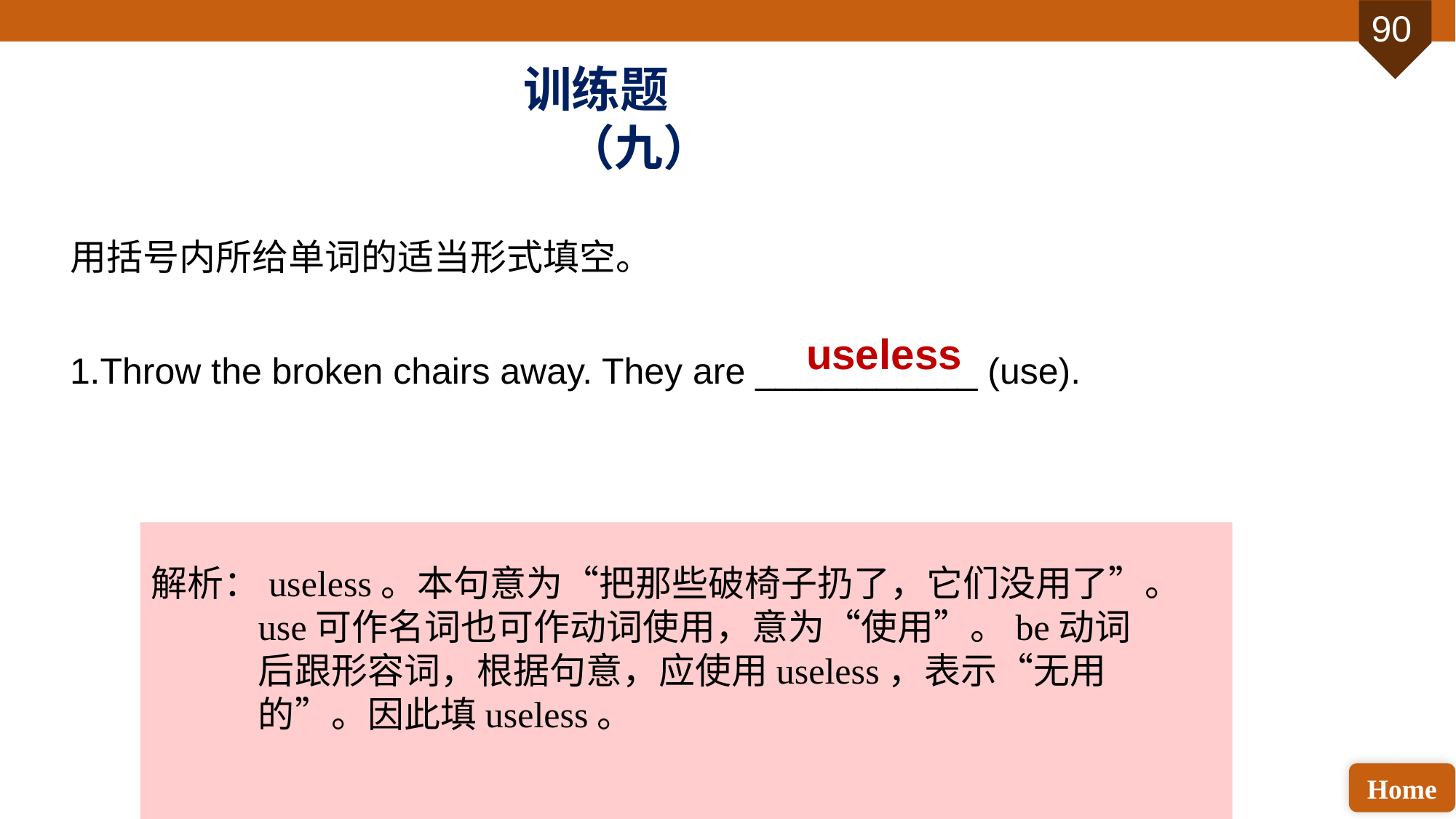

训练题（九）
用括号内所给单词的适当形式填空。

1.Throw the broken chairs away. They are ___________ (use).
useless

解析：useless。本句意为“把那些破椅子扔了，它们没用了”。use可作名词也可作动词使用，意为“使用”。be动词后跟形容词，根据句意，应使用useless，表示“无用的”。因此填useless。